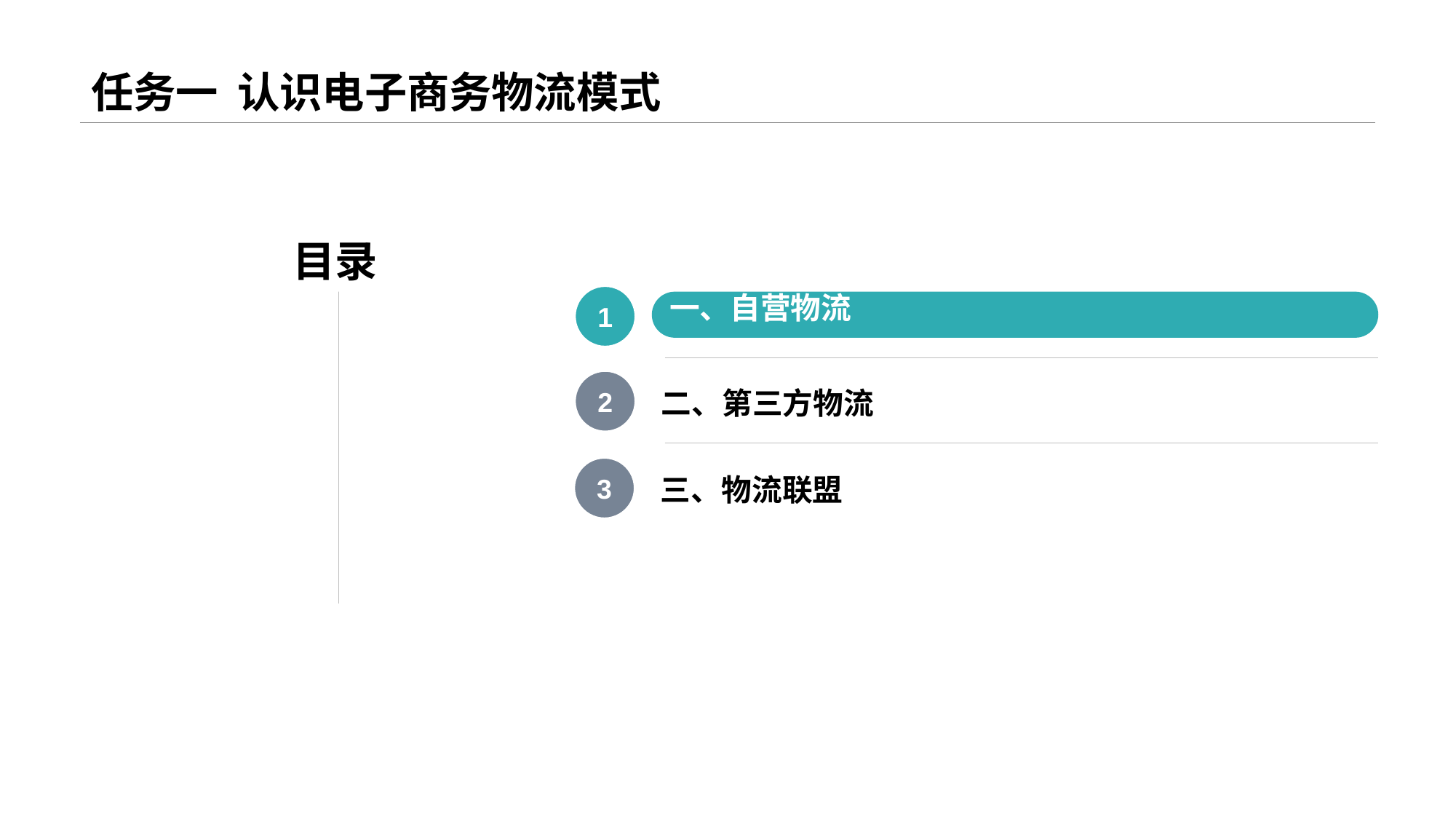

# 任务一  认识电子商务物流模式
目录
1
一、自营物流
2
二、第三方物流
3
三、物流联盟